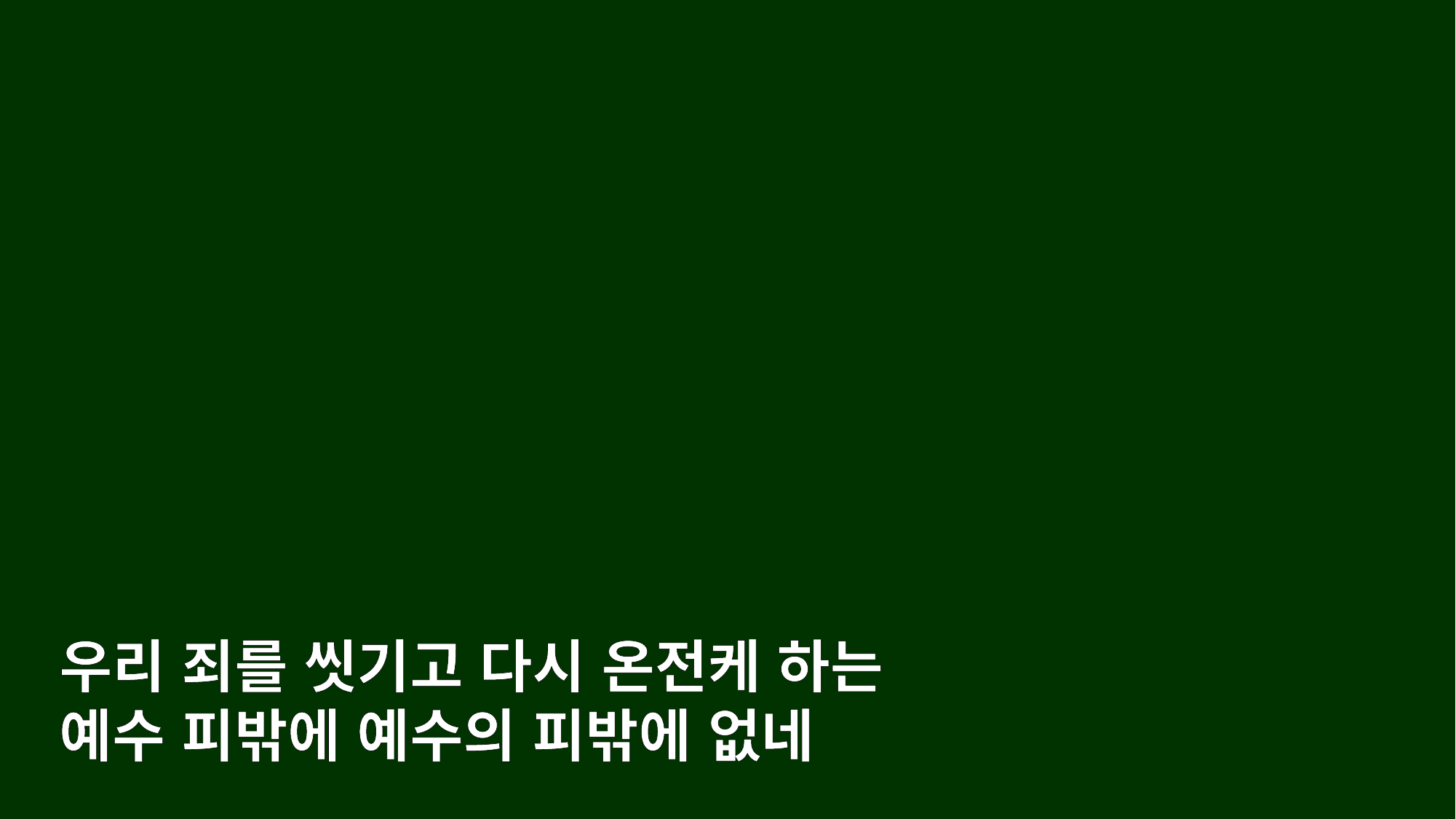

우리 죄를 씻기고 다시 온전케 하는
예수 피밖에 예수의 피밖에 없네